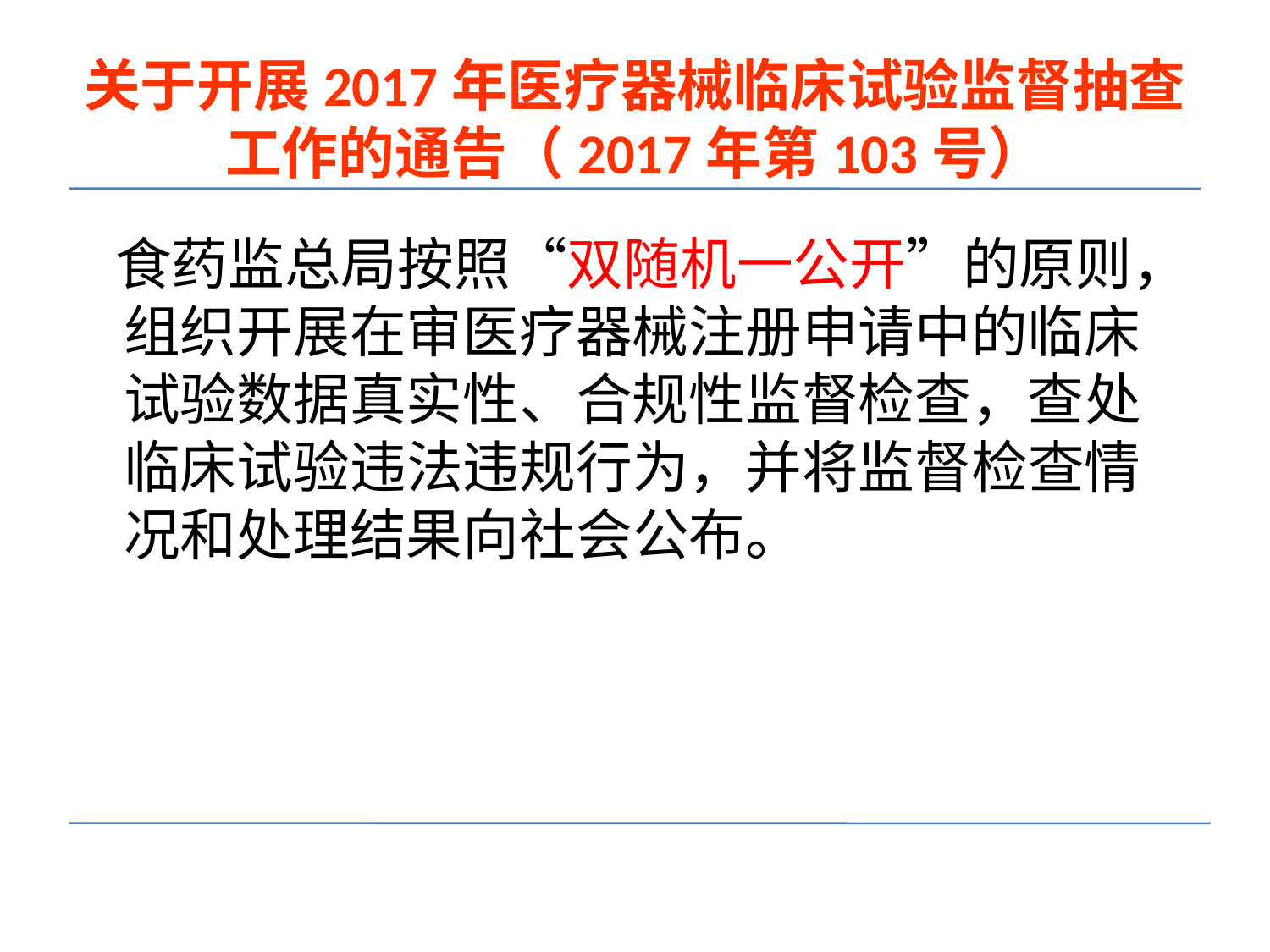

# 关于开展2017年医疗器械临床试验监督抽查工作的通告（2017年第103号）
  食药监总局按照“双随机一公开”的原则，组织开展在审医疗器械注册申请中的临床试验数据真实性、合规性监督检查，查处临床试验违法违规行为，并将监督检查情况和处理结果向社会公布。